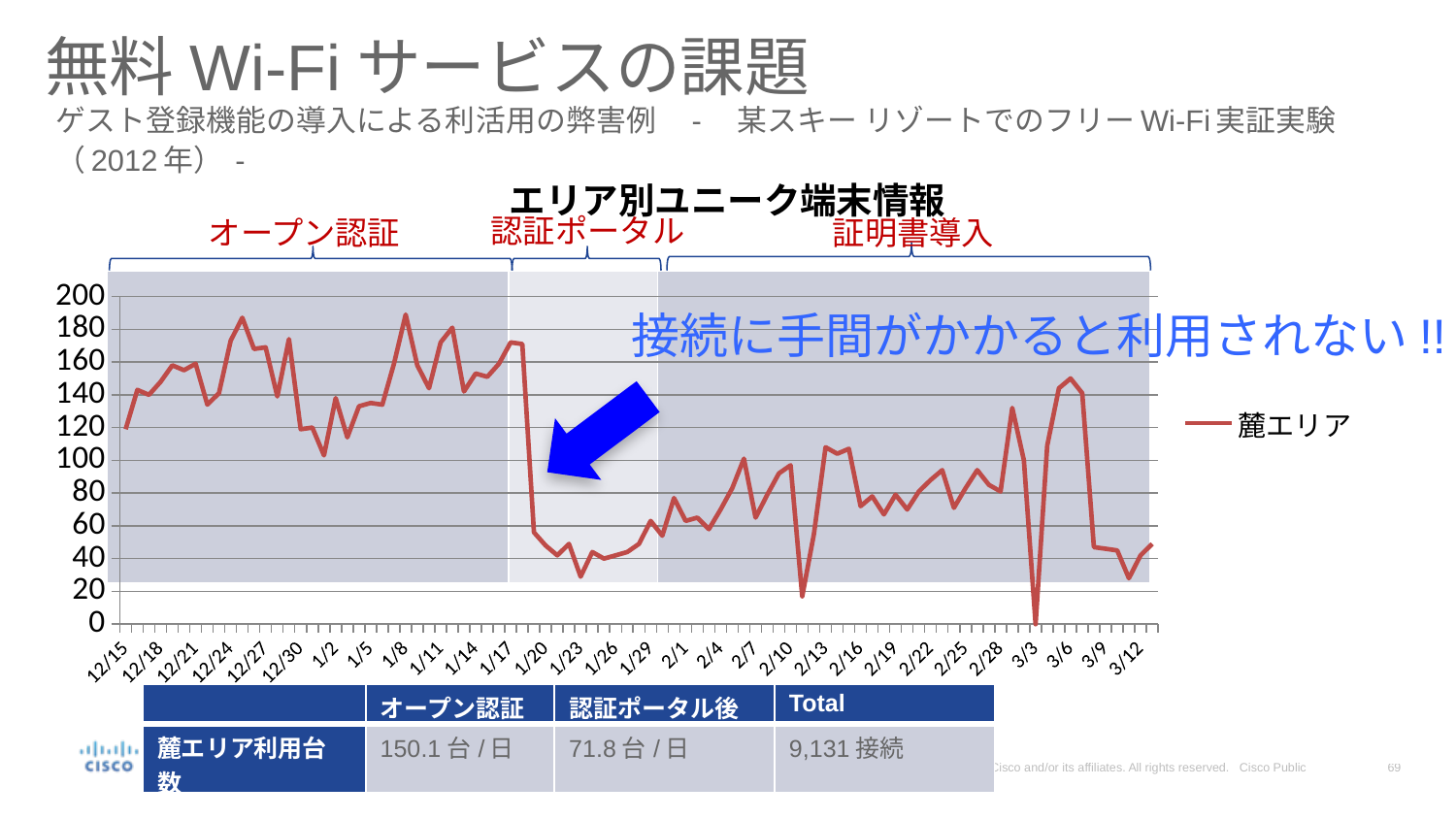

# 無料Wi-Fiサービスの課題

ゲスト登録機能の導入による利活用の弊害例　-　某スキー リゾートでのフリーWi-Fi実証実験（2012年） -

### Chart: エリア別ユニーク端末情報

| Category | 麓エリア |
|---|---|
| 12/15 | 119.0 |
| 12/16 | 143.0 |
| 12/17 | 140.0 |
| 12/18 | 148.0 |
| 12/19 | 158.0 |
| 12/20 | 155.0 |
| 12/21 | 159.0 |
| 12/22 | 134.0 |
| 12/23 | 141.0 |
| 12/24 | 173.0 |
| 12/25 | 187.0 |
| 12/26 | 168.0 |
| 12/27 | 169.0 |
| 12/28 | 139.0 |
| 12/29 | 174.0 |
| 12/30 | 119.0 |
| 12/31 | 120.0 |
| 1/1 | 103.0 |
| 1/2 | 138.0 |
| 1/3 | 114.0 |
| 1/4 | 133.0 |
| 1/5 | 135.0 |
| 1/6 | 134.0 |
| 1/7 | 159.0 |
| 1/8 | 189.0 |
| 1/9 | 158.0 |
| 1/10 | 144.0 |
| 1/11 | 172.0 |
| 1/12 | 181.0 |
| 1/13 | 142.0 |
| 1/14 | 153.0 |
| 1/15 | 151.0 |
| 1/16 | 159.0 |
| 1/17 | 172.0 |
| 1/18 | 171.0 |
| 1/19 | 56.0 |
| 1/20 | 48.0 |
| 1/21 | 42.0 |
| 1/22 | 49.0 |
| 1/23 | 29.0 |
| 1/24 | 44.0 |
| 1/25 | 40.0 |
| 1/26 | 42.0 |
| 1/27 | 44.0 |
| 1/28 | 49.0 |
| 1/29 | 63.0 |
| 1/30 | 54.0 |
| 1/31 | 77.0 |
| 2/1 | 63.0 |
| 2/2 | 65.0 |
| 2/3 | 58.0 |
| 2/4 | 70.0 |
| 2/5 | 83.0 |
| 2/6 | 101.0 |
| 2/7 | 65.0 |
| 2/8 | 79.0 |
| 2/9 | 92.0 |
| 2/10 | 97.0 |
| 2/11 | 17.0 |
| 2/12 | 55.0 |
| 2/13 | 108.0 |
| 2/14 | 104.0 |
| 2/15 | 107.0 |
| 2/16 | 72.0 |
| 2/17 | 78.0 |
| 2/18 | 67.0 |
| 2/19 | 79.0 |
| 2/20 | 70.0 |
| 2/21 | 81.0 |
| 2/22 | 88.0 |
| 2/23 | 94.0 |
| 2/24 | 71.0 |
| 2/25 | 83.0 |
| 2/26 | 94.0 |
| 2/27 | 85.0 |
| 2/28 | 81.0 |
| 3/1 | 132.0 |
| 3/2 | 100.0 |
| 3/3 | 0.0 |
| 3/4 | 109.0 |
| 3/5 | 144.0 |
| 3/6 | 150.0 |
| 3/7 | 141.0 |
| 3/8 | 47.0 |
| 3/9 | 46.0 |
| 3/10 | 45.0 |
| 3/11 | 28.0 |
| 3/12 | 42.0 |
| 3/13 | 49.0 |
認証ポータル
オープン認証
証明書導入
|  |  |  |
| --- | --- | --- |
接続に手間がかかると利用されない!!

|  | オープン認証 | 認証ポータル後 | Total |
| --- | --- | --- | --- |
| 麓エリア利用台数 | 150.1台/日 | 71.8台/日 | 9,131接続 |